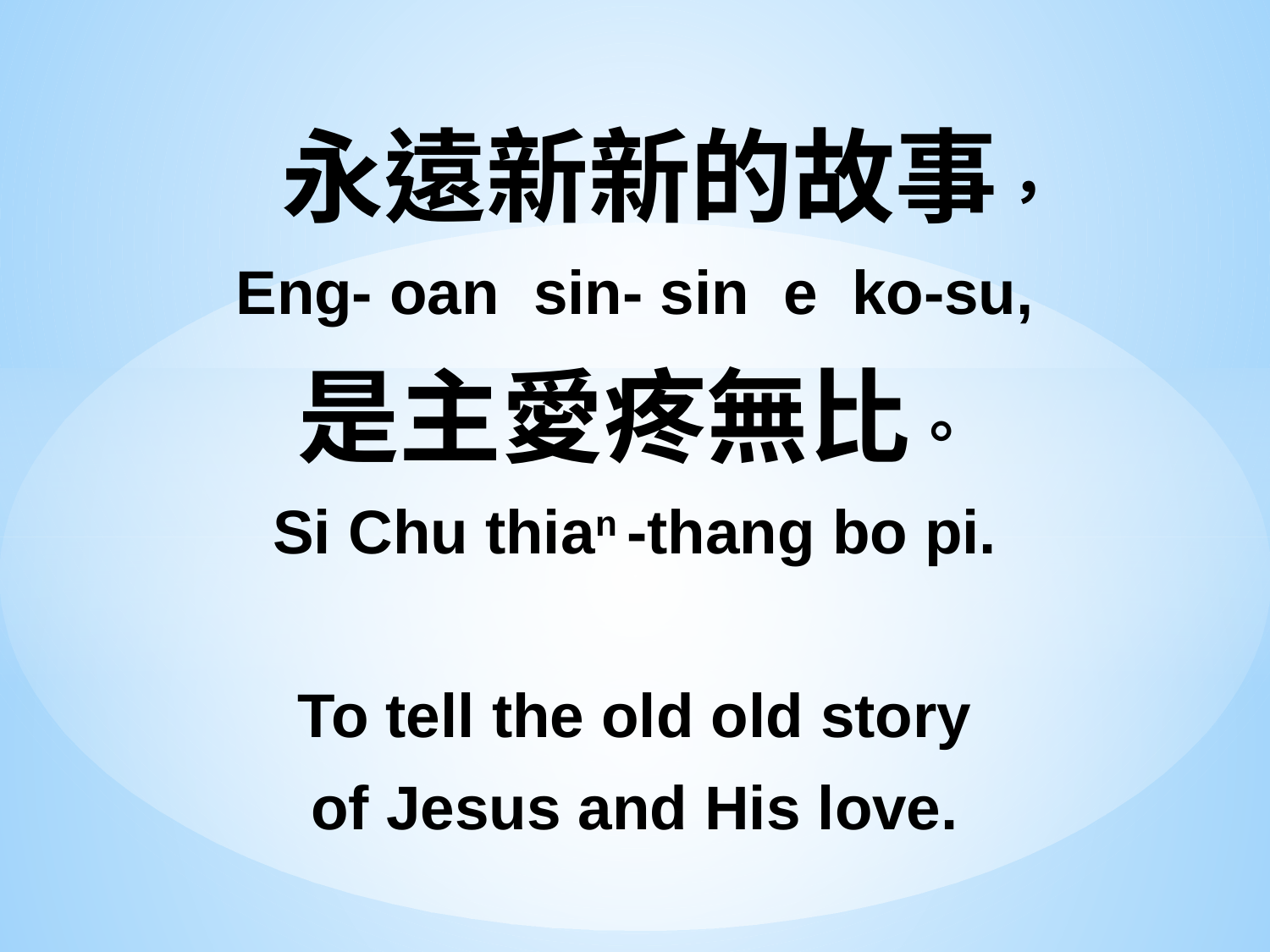

永遠新新的故事，
Eng- oan  sin- sin  e  ko-su,
是主愛疼無比。
Si Chu thian -thang bo pi.

To tell the old old story
of Jesus and His love.